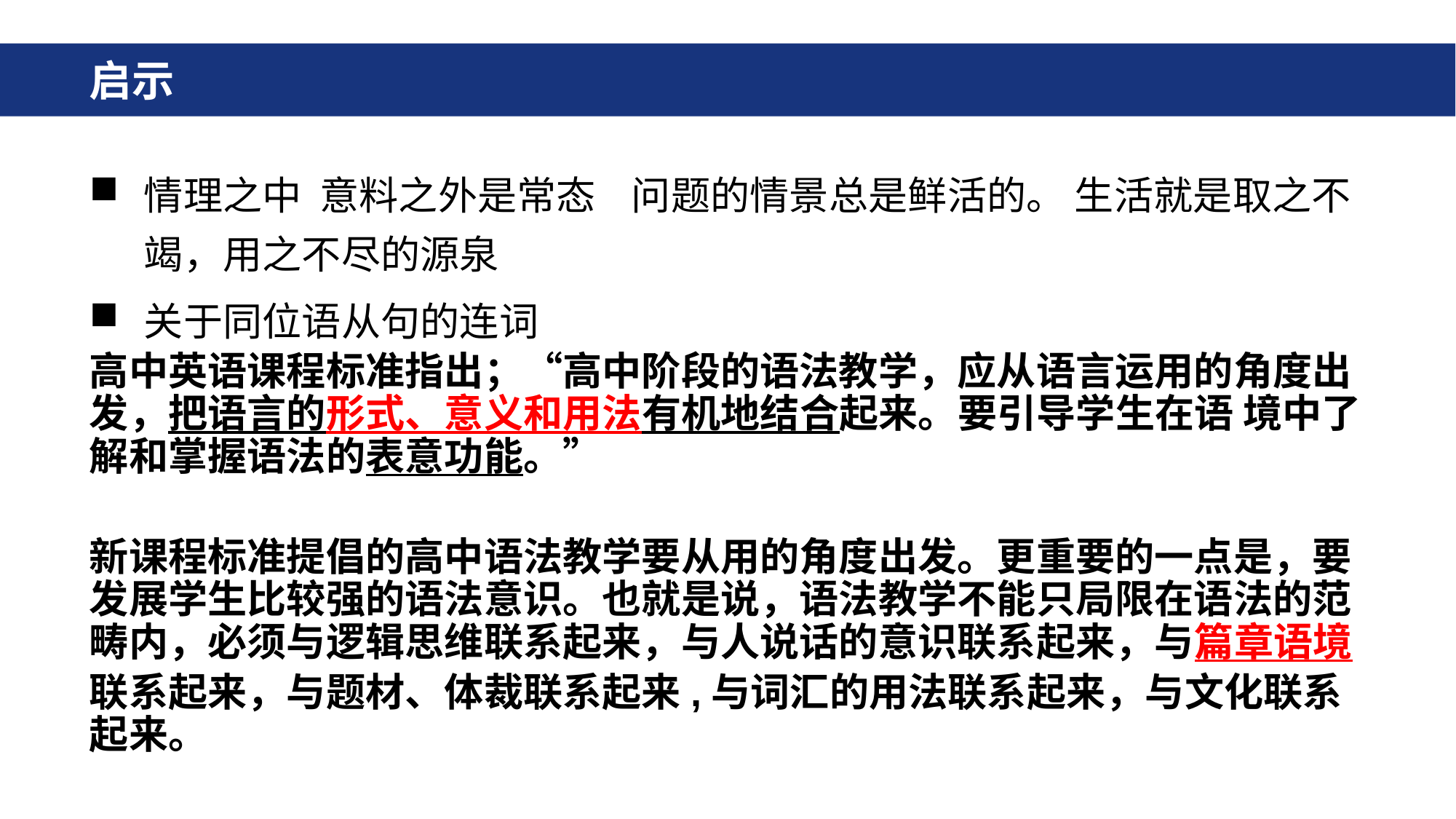

# 启示
情理之中  意料之外是常态    问题的情景总是鲜活的。 生活就是取之不竭，用之不尽的源泉
关于同位语从句的连词
高中英语课程标准指出；“高中阶段的语法教学，应从语言运用的角度出发，把语言的形式、意义和用法有机地结合起来。要引导学生在语 境中了解和掌握语法的表意功能。”

新课程标准提倡的高中语法教学要从用的角度出发。更重要的一点是，要发展学生比较强的语法意识。也就是说，语法教学不能只局限在语法的范畴内，必须与逻辑思维联系起来，与人说话的意识联系起来，与篇章语境
联系起来，与题材、体裁联系起来,与词汇的用法联系起来，与文化联系起来。